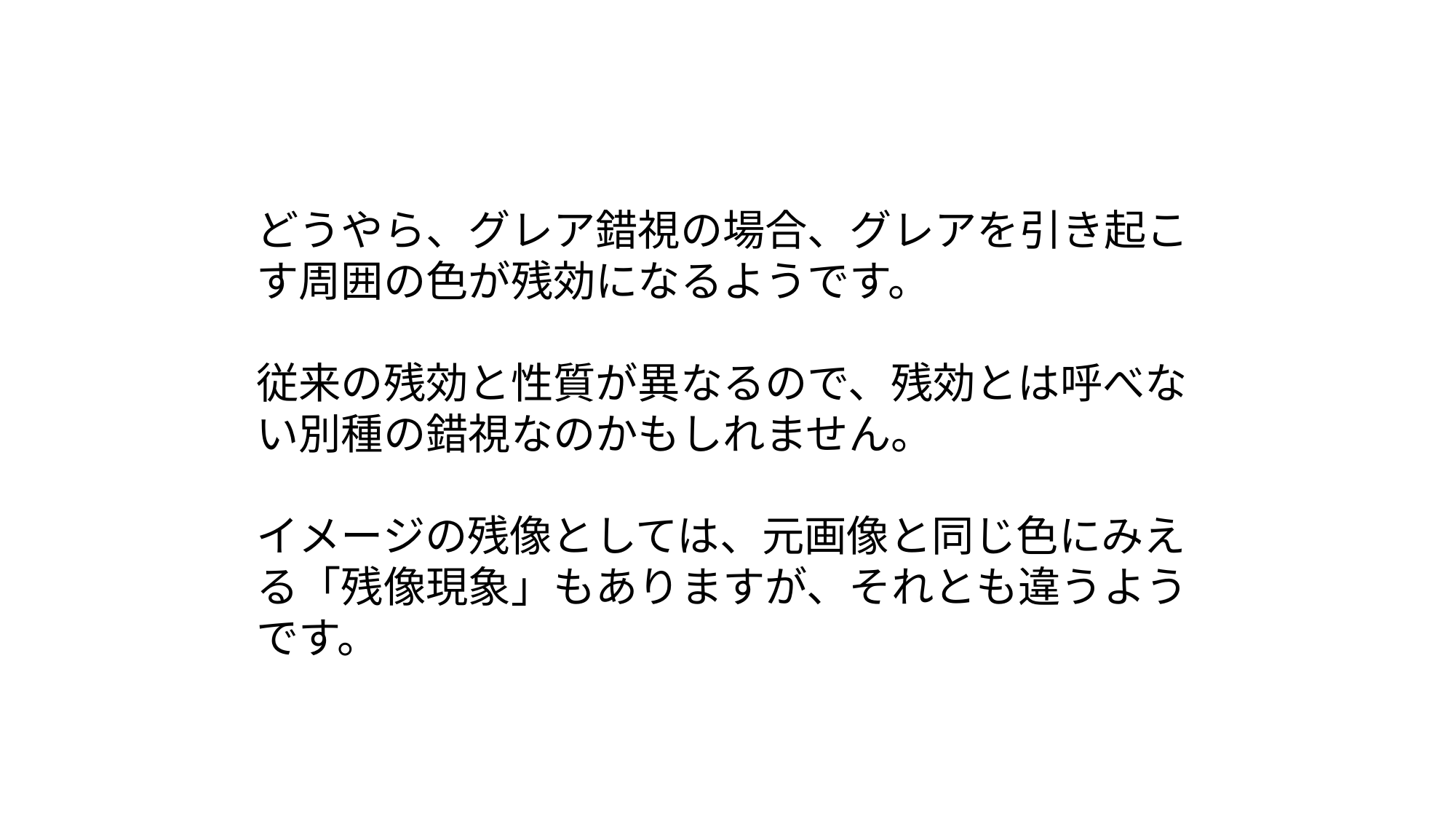

どうやら、グレア錯視の場合、グレアを引き起こす周囲の色が残効になるようです。

従来の残効と性質が異なるので、残効とは呼べない別種の錯視なのかもしれません。

イメージの残像としては、元画像と同じ色にみえる「残像現象」もありますが、それとも違うようです。